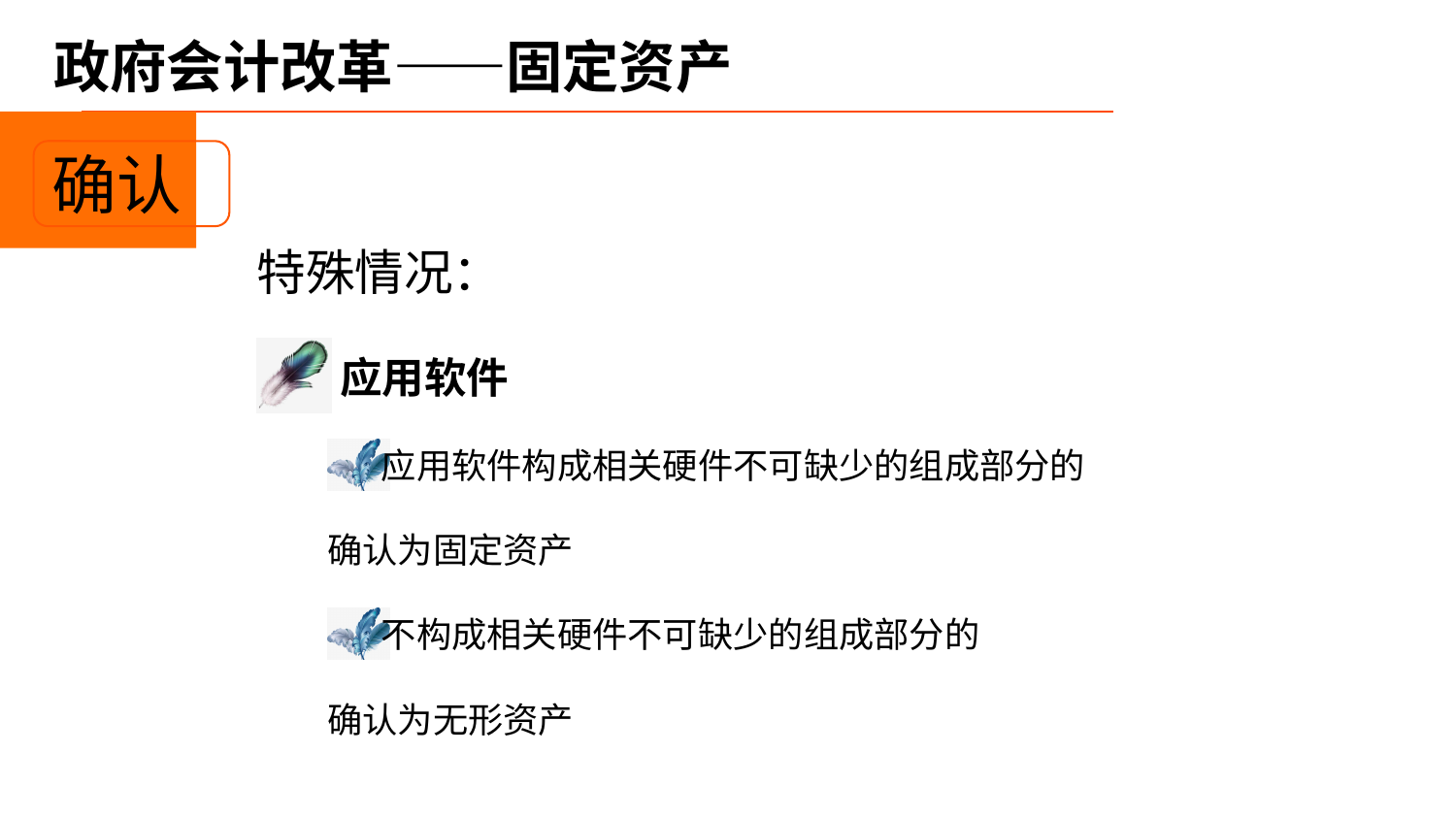

# 政府会计改革——固定资产

确认
特殊情况：
 应用软件
应用软件构成相关硬件不可缺少的组成部分的
确认为固定资产
不构成相关硬件不可缺少的组成部分的
确认为无形资产

例：4